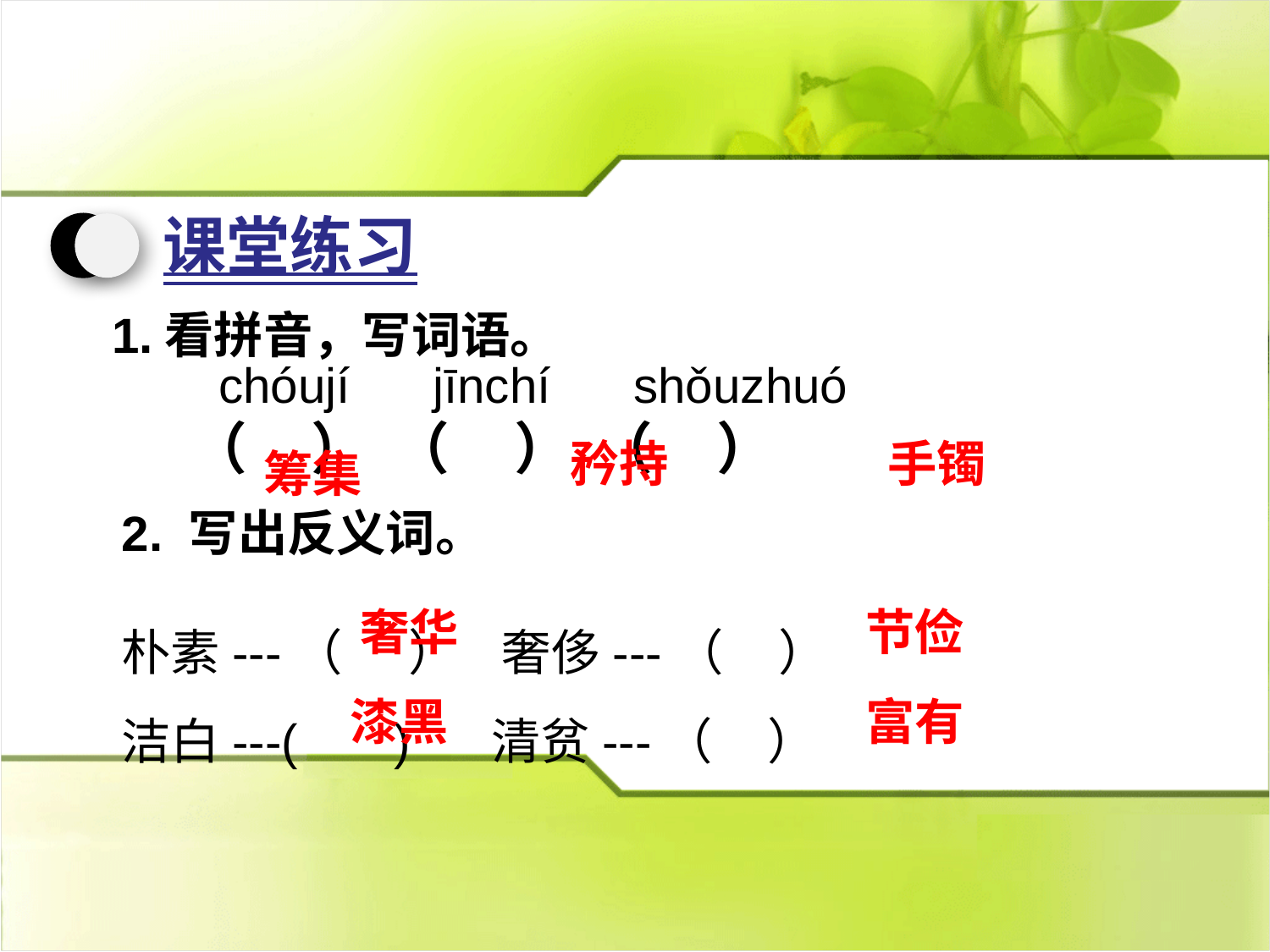

课堂练习

1.看拼音，写词语。
  chóují      jīnchí      shǒuzhuó
（     ）  （     ）  （     ）
矜持
手镯
筹集
2. 写出反义词。
朴素---（      ）    奢侈---（     ）
洁白---(       )     清贫---（     ）
奢华
节俭
漆黑
富有